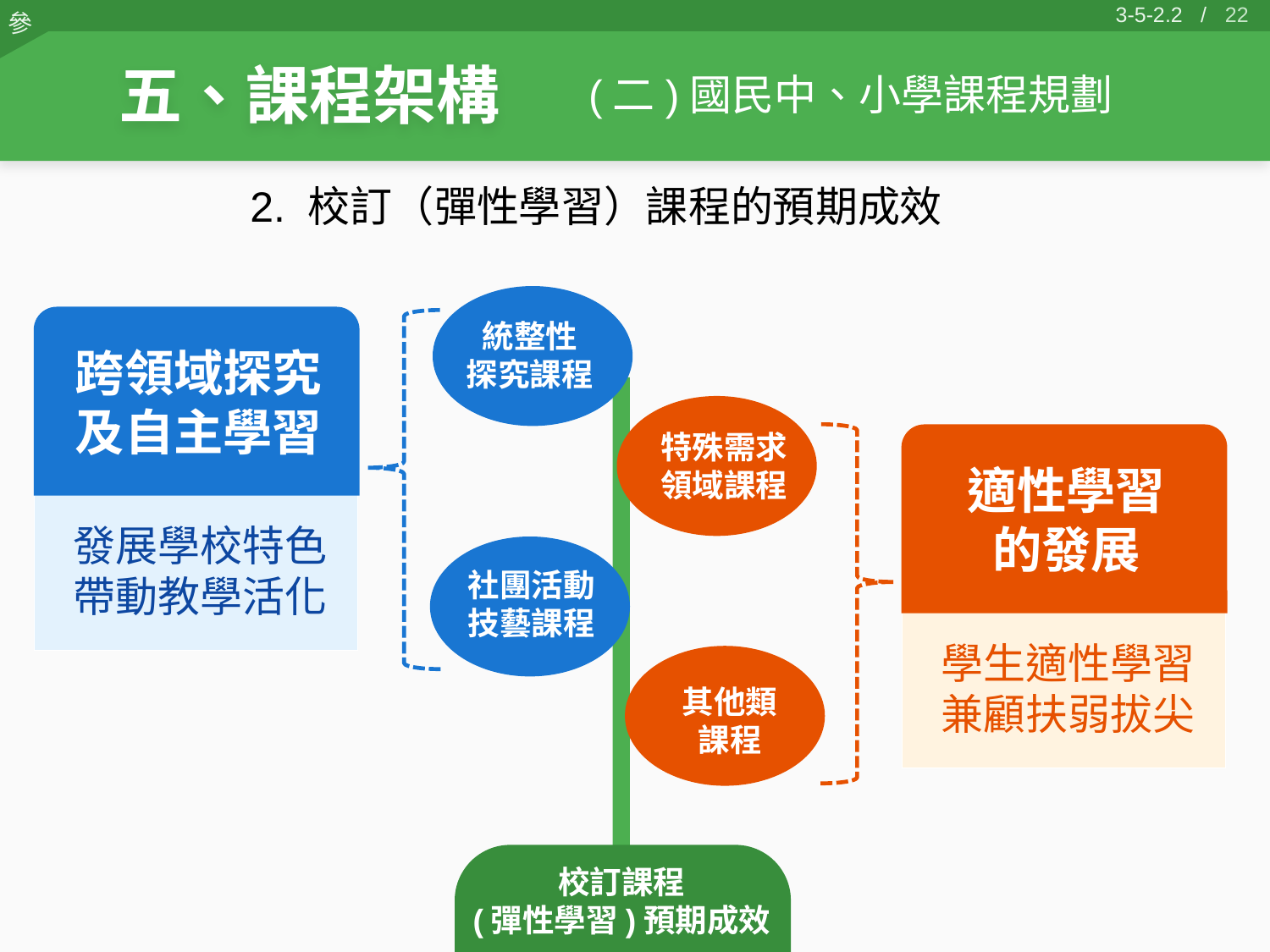

22
3-5-2.2   /
五、課程架構
(二)國民中、小學課程規劃
2. 校訂（彈性學習）課程的預期成效

跨領域探究
及自主學習
發展學校特色
帶動教學活化

統整性
探究課程

特殊需求
領域課程

適性學習
的發展
學生適性學習
兼顧扶弱拔尖

社團活動
技藝課程

其他類
課程

校訂課程
(彈性學習)預期成效